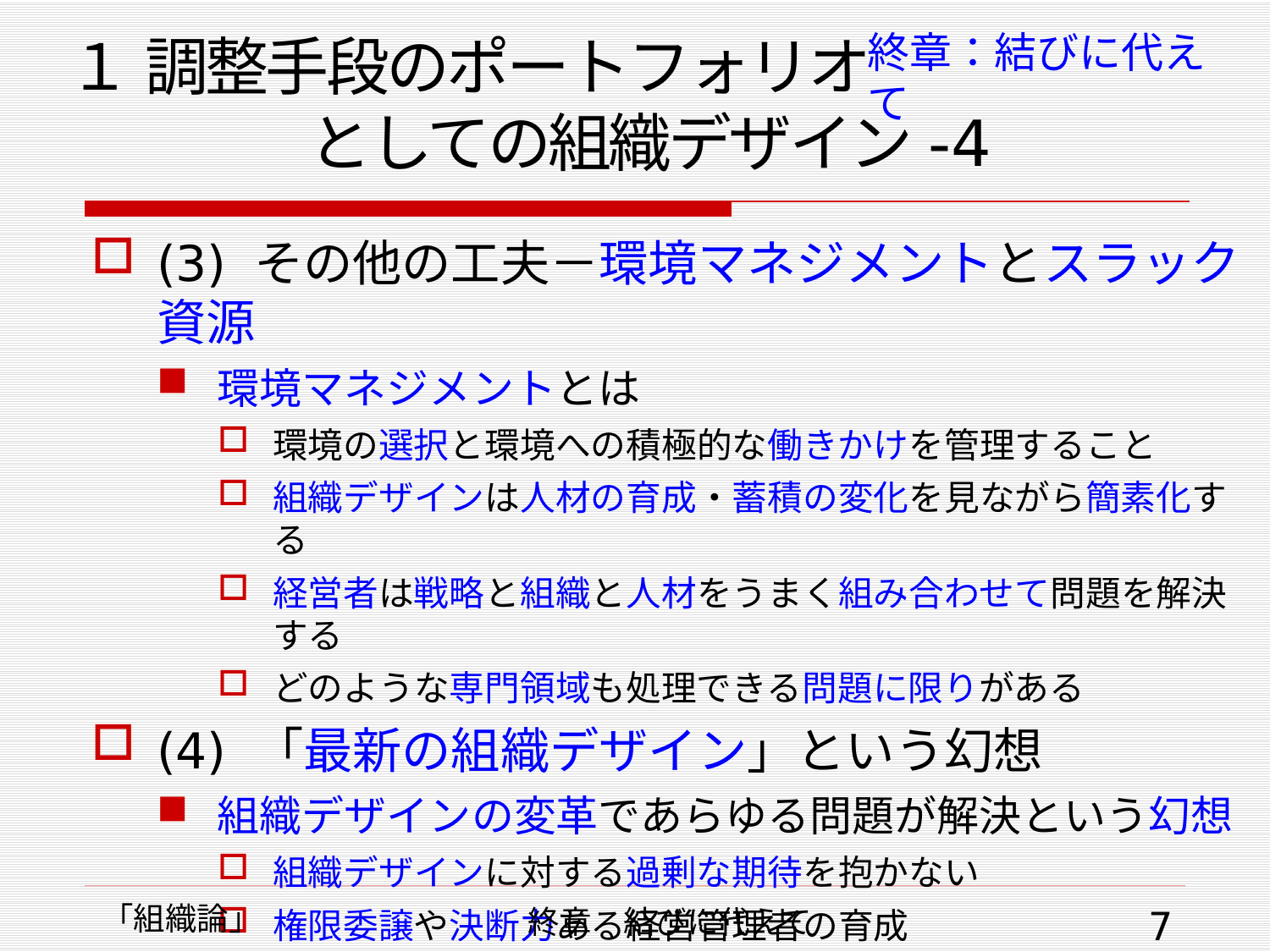

# １ 調整手段のポートフォリオ 　　　　としての組織デザイン-4
終章：結びに代えて
(3) その他の工夫－環境マネジメントとスラック資源
環境マネジメントとは
環境の選択と環境への積極的な働きかけを管理すること
組織デザインは人材の育成・蓄積の変化を見ながら簡素化する
経営者は戦略と組織と人材をうまく組み合わせて問題を解決する
どのような専門領域も処理できる問題に限りがある
(4) 「最新の組織デザイン」という幻想
組織デザインの変革であらゆる問題が解決という幻想
組織デザインに対する過剰な期待を抱かない
権限委譲や決断力ある経営管理者の育成
「組織論」
終章　結びに代えて
7